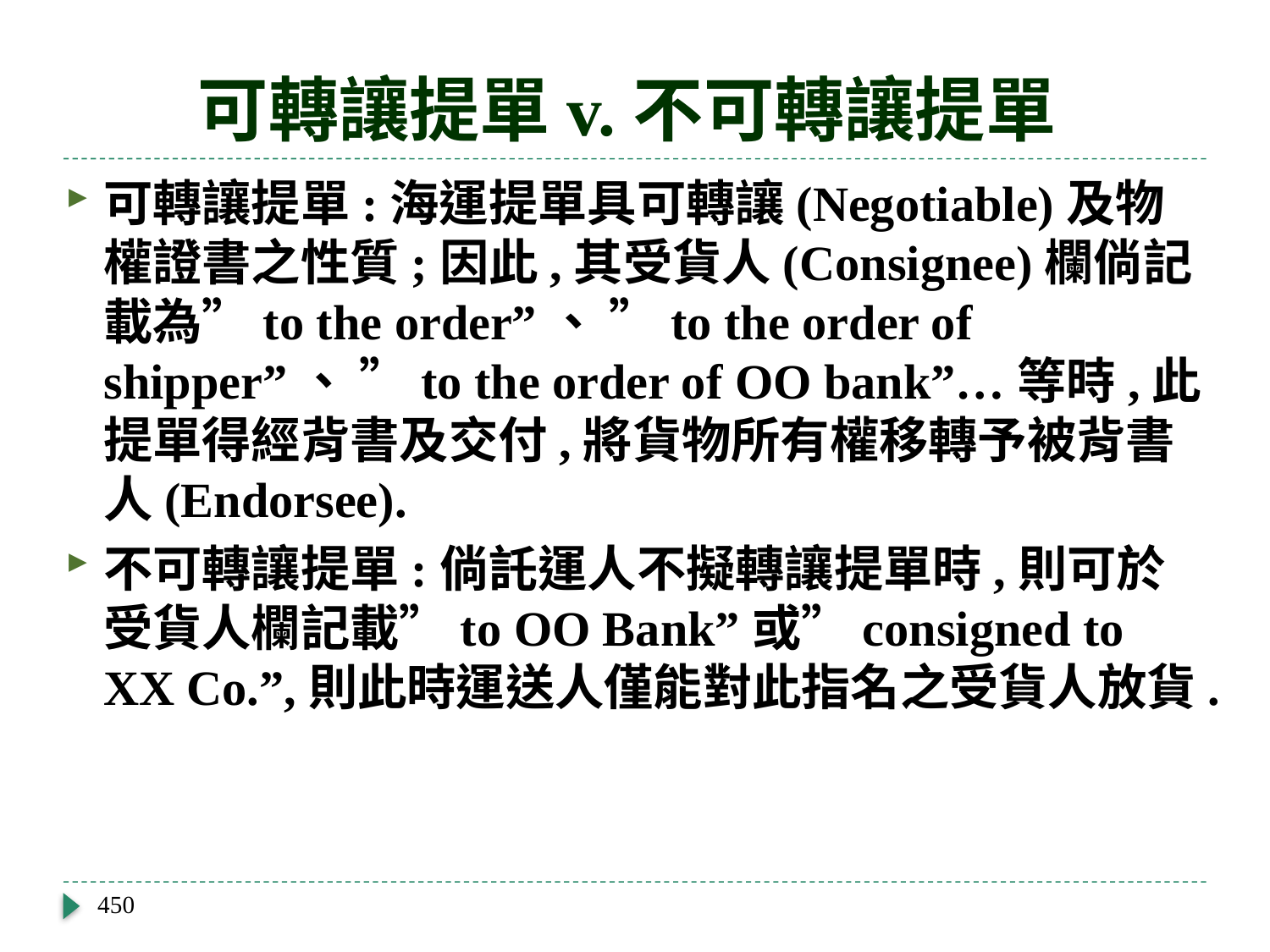

# 可轉讓提單v.不可轉讓提單
可轉讓提單:海運提單具可轉讓(Negotiable)及物權證書之性質;因此,其受貨人(Consignee)欄倘記載為”to the order”、 ”to the order of shipper”、 ”to the order of OO bank”…等時,此提單得經背書及交付,將貨物所有權移轉予被背書人(Endorsee).
不可轉讓提單:倘託運人不擬轉讓提單時,則可於受貨人欄記載”to OO Bank”或”consigned to XX Co.”,則此時運送人僅能對此指名之受貨人放貨.
450